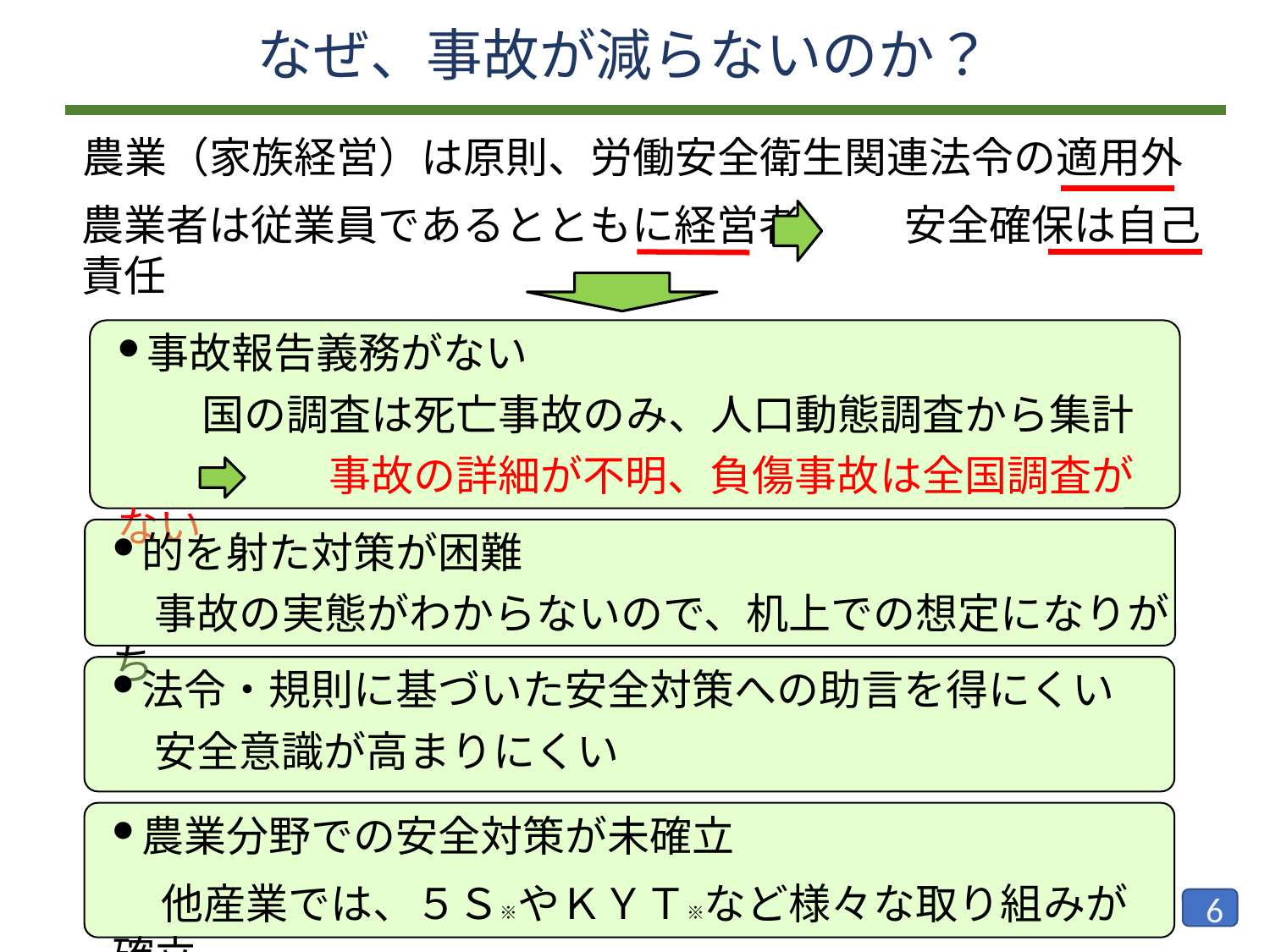

なぜ、事故が減らないのか？
農業（家族経営）は原則、労働安全衛生関連法令の適用外
農業者は従業員であるとともに経営者 　　 安全確保は自己責任

事故報告義務がない
　　国の調査は死亡事故のみ、人口動態調査から集計
　　　　　事故の詳細が不明、負傷事故は全国調査がない

的を射た対策が困難
　事故の実態がわからないので、机上での想定になりがち

法令・規則に基づいた安全対策への助言を得にくい
　安全意識が高まりにくい

農業分野での安全対策が未確立
　他産業では、５Ｓ※やＫＹＴ※など様々な取り組みが確立 ※後述
6